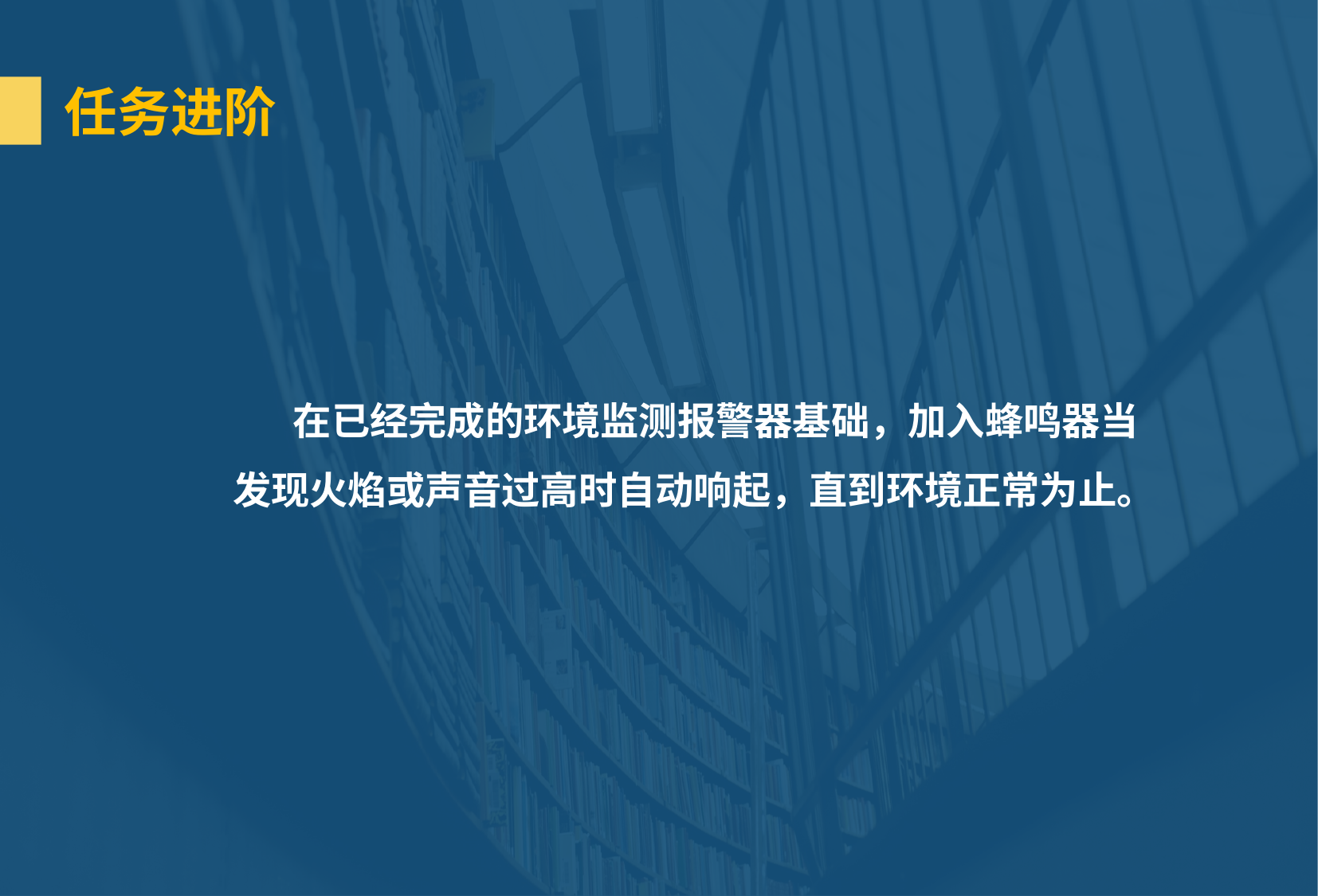

任务进阶
      在已经完成的环境监测报警器基础，加入蜂鸣器当发现火焰或声音过高时自动响起，直到环境正常为止。